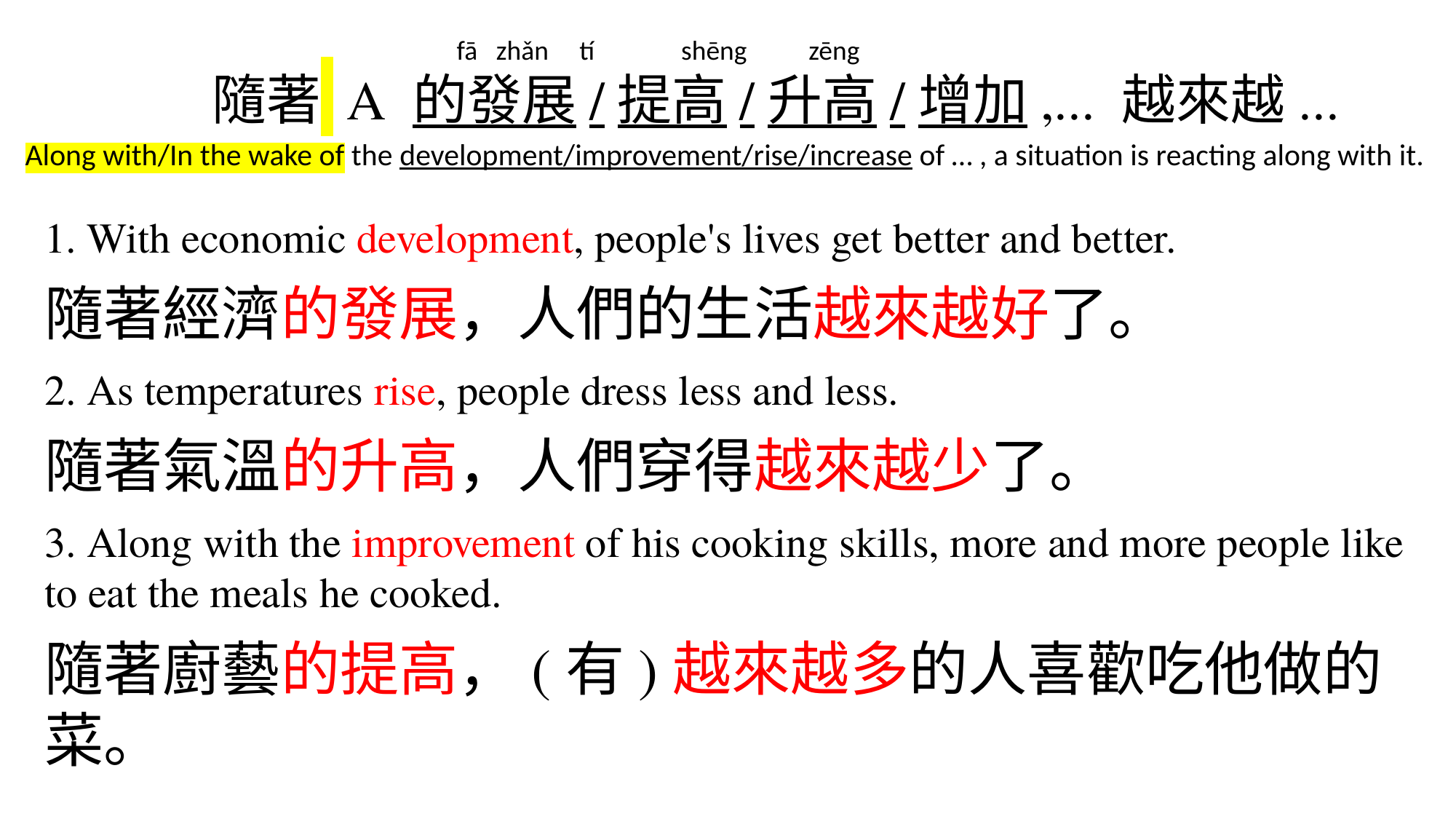

fā   zhǎn     tí              shēng          zēng
# 隨著 A 的發展/提高/升高/增加,... 越來越...
Along with/In the wake of the development/improvement/rise/increase of … , a situation is reacting along with it.
1. With economic development, people's lives get better and better.
隨著經濟的發展，人們的生活越來越好了。
2. As temperatures rise, people dress less and less.
隨著氣溫的升高，人們穿得越來越少了。
3. Along with the improvement of his cooking skills, more and more people like to eat the meals he cooked.
隨著廚藝的提高，(有)越來越多的人喜歡吃他做的菜。